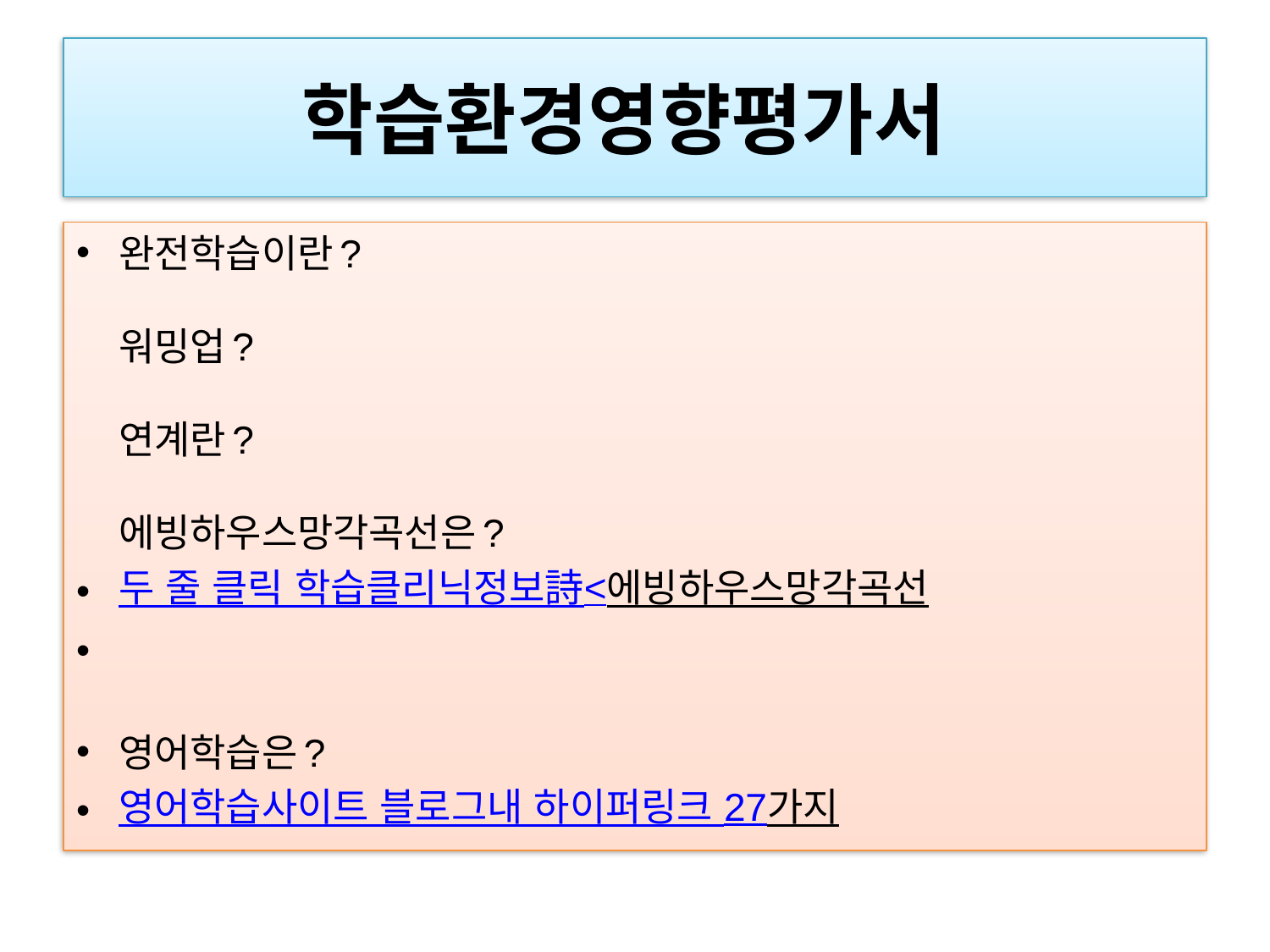

# 학습환경영향평가서
완전학습이란?
워밍업?
연계란?
에빙하우스망각곡선은?
두 줄 클릭 학습클리닉정보詩<에빙하우스망각곡선

영어학습은?
영어학습사이트 블로그내 하이퍼링크 27가지